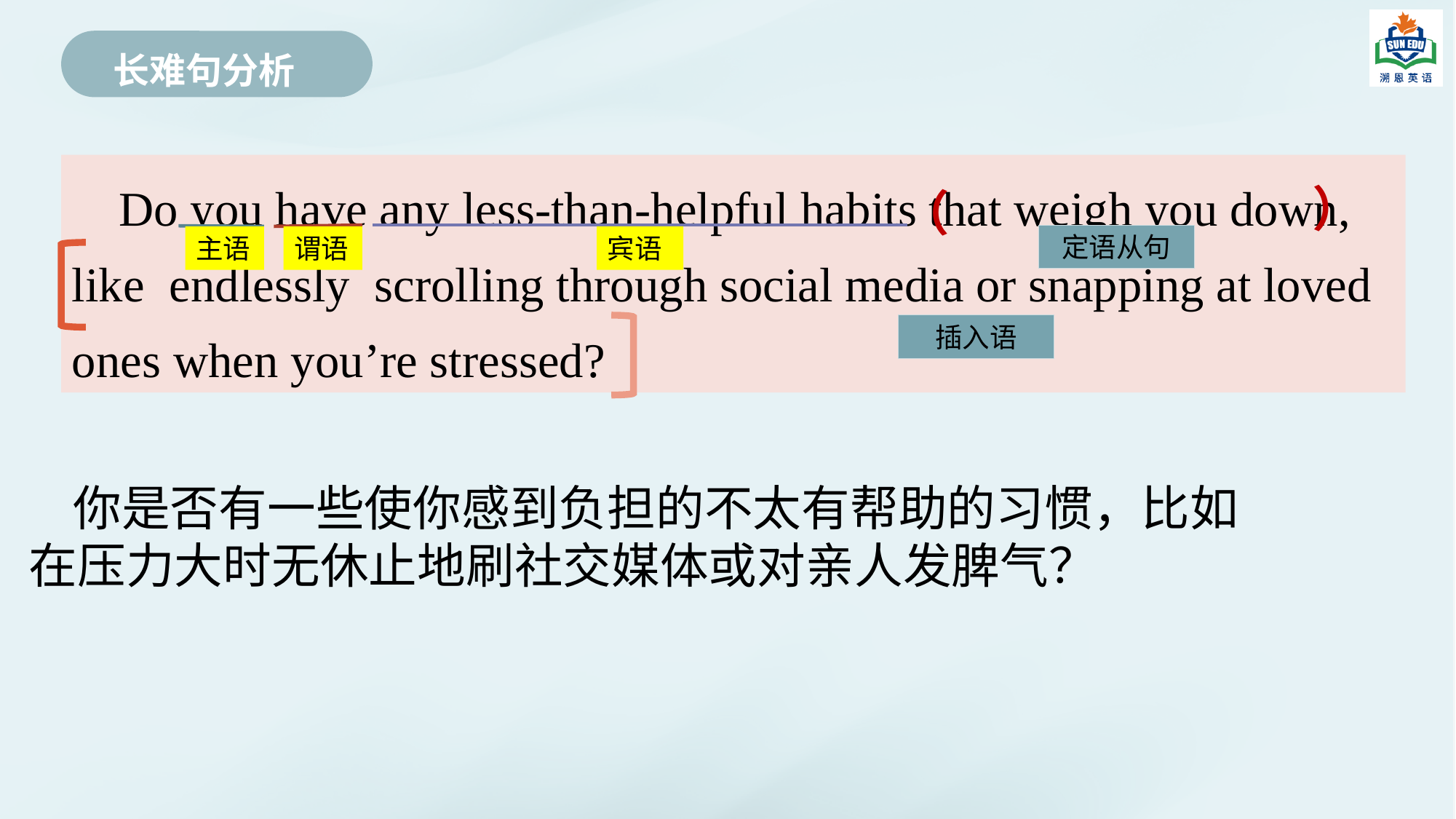

长难句分析
#
 Do you have any less-than-helpful habits that weigh you down,  like  endlessly  scrolling through social media or snapping at loved ones when you’re stressed?

）
（
定语从句
主语
谓语
宾语

插入语
   你是否有一些使你感到负担的不太有帮助的习惯，比如在压力大时无休止地刷社交媒体或对亲人发脾气？